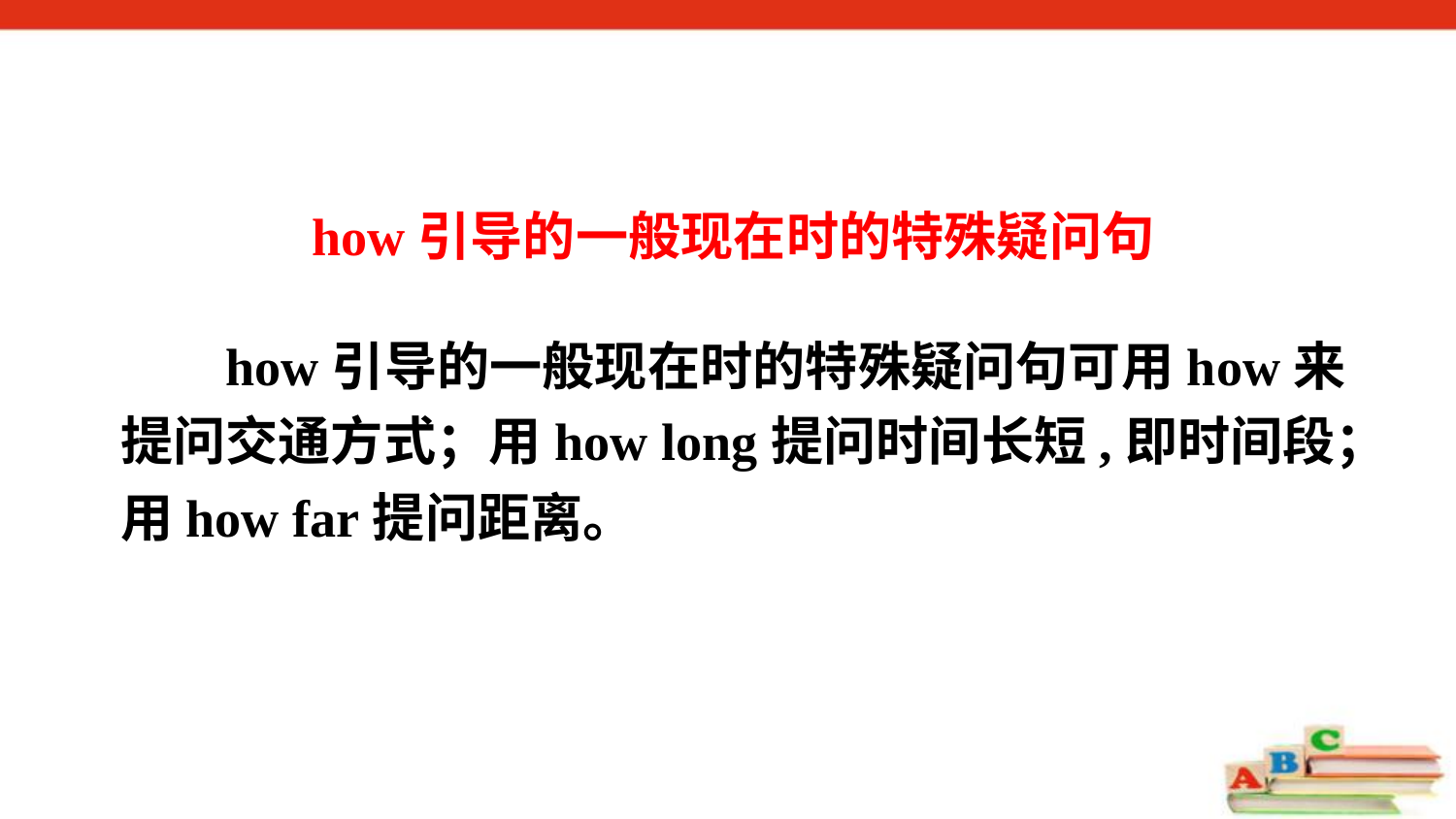

how引导的一般现在时的特殊疑问句
        how引导的一般现在时的特殊疑问句可用how来提问交通方式；用how long提问时间长短,即时间段；用how far提问距离。